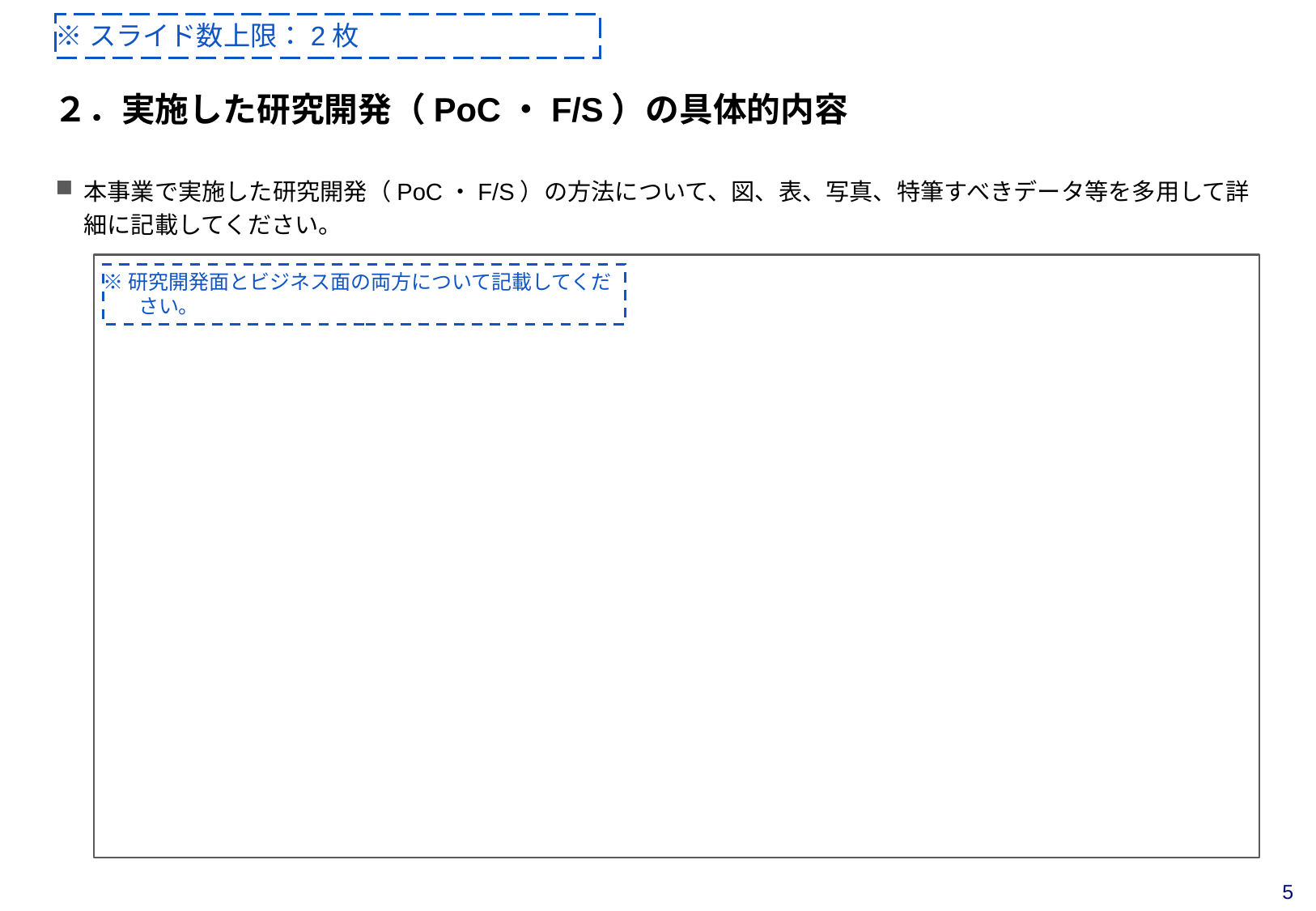

※スライド数上限：2枚
# ２．実施した研究開発（PoC・F/S）の具体的内容
本事業で実施した研究開発（PoC・F/S）の方法について、図、表、写真、特筆すべきデータ等を多用して詳細に記載してください。

※研究開発面とビジネス面の両方について記載してください。